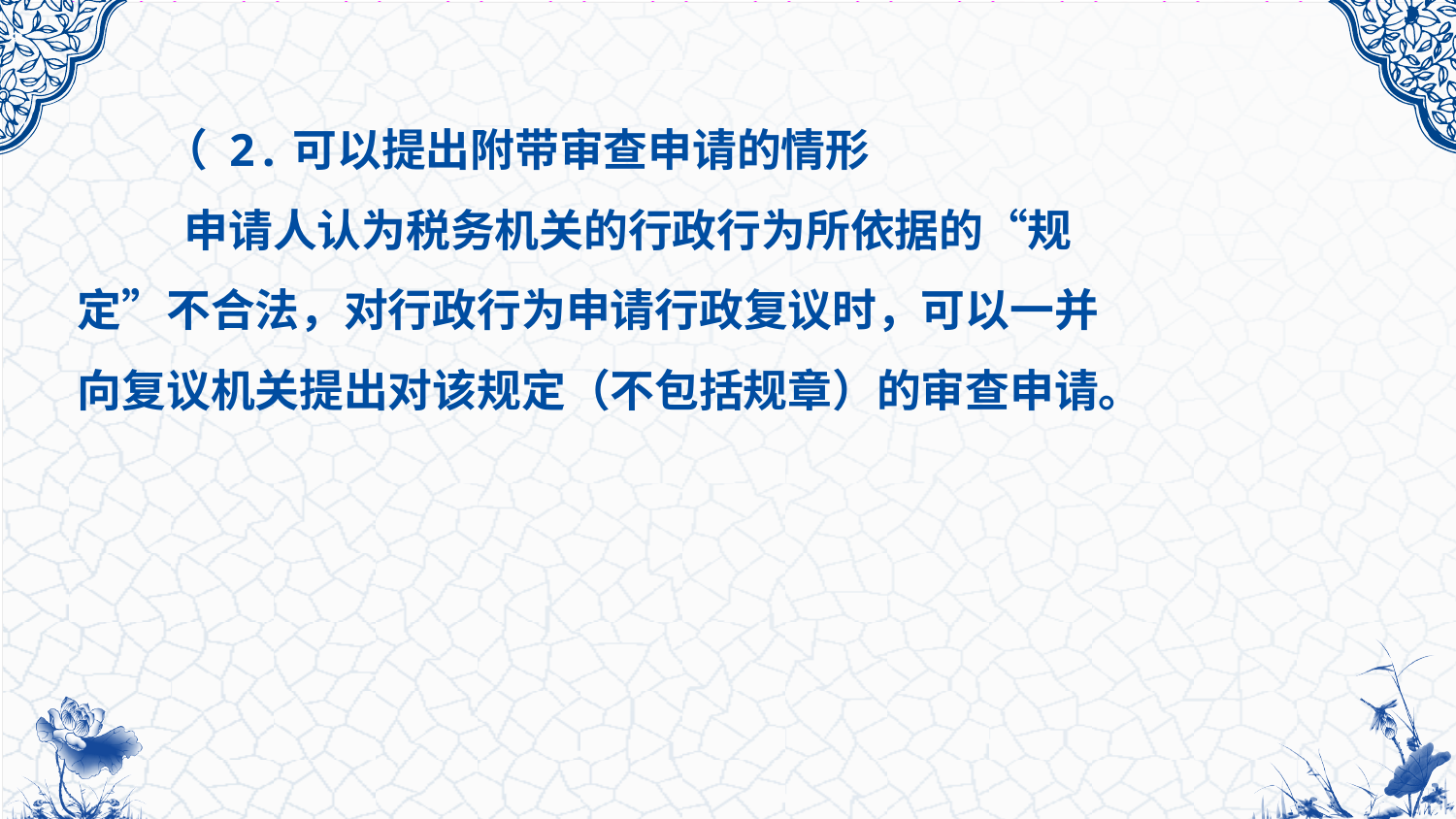

（ 2.可以提出附带审查申请的情形
 申请人认为税务机关的行政行为所依据的“规定”不合法，对行政行为申请行政复议时，可以一并向复议机关提出对该规定（不包括规章）的审查申请。